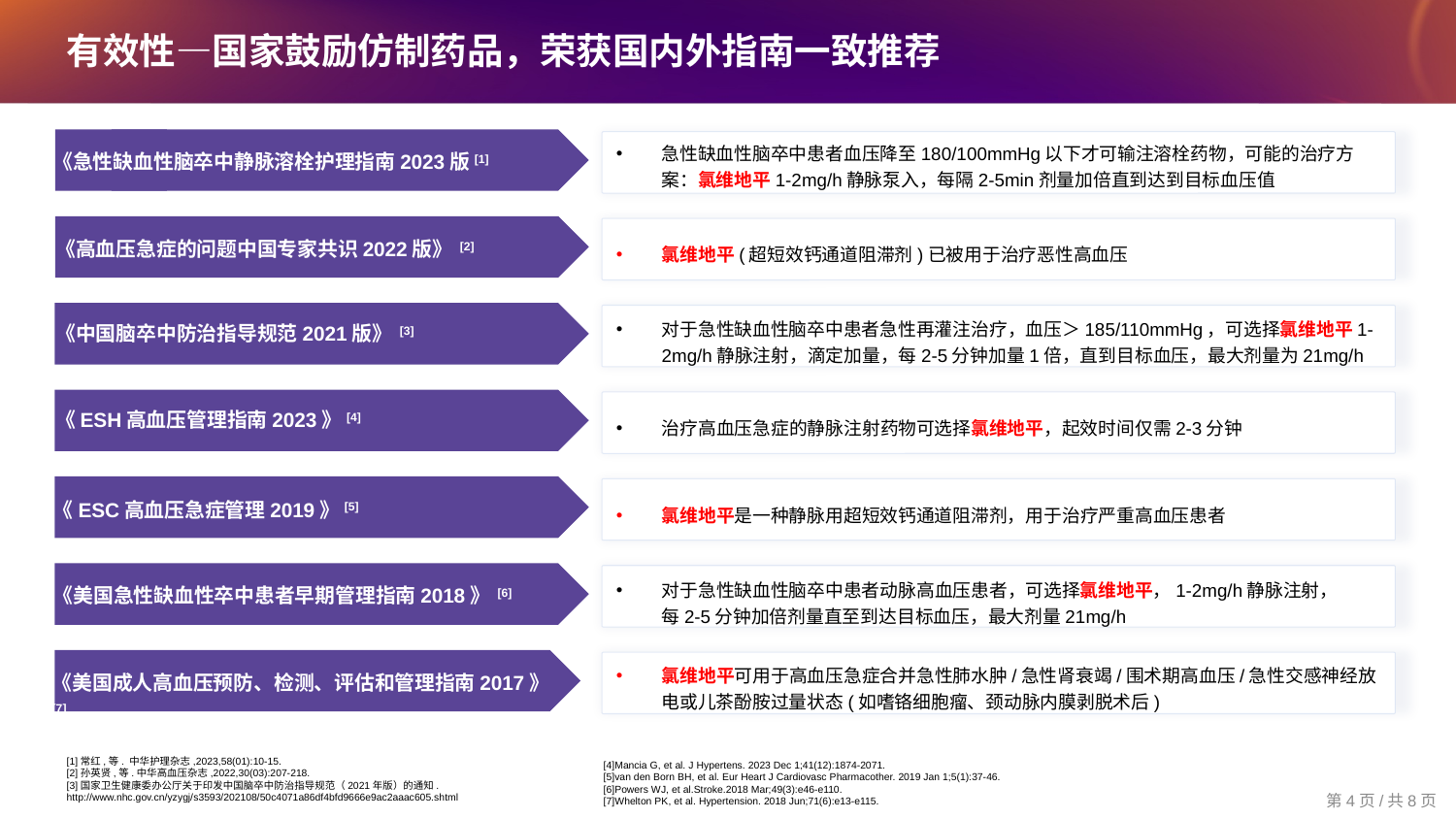

有效性—国家鼓励仿制药品，荣获国内外指南一致推荐

急性缺血性脑卒中患者血压降至180/100mmHg以下才可输注溶栓药物，可能的治疗方案：氯维地平1-2mg/h静脉泵入，每隔2-5min剂量加倍直到达到目标血压值

《急性缺血性脑卒中静脉溶栓护理指南2023版[1]

《高血压急症的问题中国专家共识2022版》 [2]

氯维地平(超短效钙通道阻滞剂)已被用于治疗恶性高血压

对于急性缺血性脑卒中患者急性再灌注治疗，血压＞185/110mmHg，可选择氯维地平1-2mg/h静脉注射，滴定加量，每2-5分钟加量1倍，直到目标血压，最大剂量为21mg/h
《中国脑卒中防治指导规范2021版》 [3]

《ESH高血压管理指南2023》[4]
治疗高血压急症的静脉注射药物可选择氯维地平，起效时间仅需2-3分钟

《ESC高血压急症管理2019》[5]
氯维地平是一种静脉用超短效钙通道阻滞剂，用于治疗严重高血压患者

对于急性缺血性脑卒中患者动脉高血压患者，可选择氯维地平，1-2mg/h静脉注射，每2-5分钟加倍剂量直至到达目标血压，最大剂量21mg/h
《美国急性缺血性卒中患者早期管理指南2018》 [6]

氯维地平可用于高血压急症合并急性肺水肿/急性肾衰竭/围术期高血压/急性交感神经放电或儿茶酚胺过量状态(如嗜铬细胞瘤、颈动脉内膜剥脱术后)
《美国成人高血压预防、检测、评估和管理指南2017》 [7]
[4]Mancia G, et al. J Hypertens. 2023 Dec 1;41(12):1874-2071.
[5]van den Born BH, et al. Eur Heart J Cardiovasc Pharmacother. 2019 Jan 1;5(1):37-46.
[6]Powers WJ, et al.Stroke.2018 Mar;49(3):e46-e110.
[7]Whelton PK, et al. Hypertension. 2018 Jun;71(6):e13-e115.
[1]常红,等. 中华护理杂志,2023,58(01):10-15.
[2]孙英贤,等.中华高血压杂志,2022,30(03):207-218.
[3]国家卫生健康委办公厅关于印发中国脑卒中防治指导规范（2021年版）的通知. http://www.nhc.gov.cn/yzygj/s3593/202108/50c4071a86df4bfd9666e9ac2aaac605.shtml
第4页/共8页